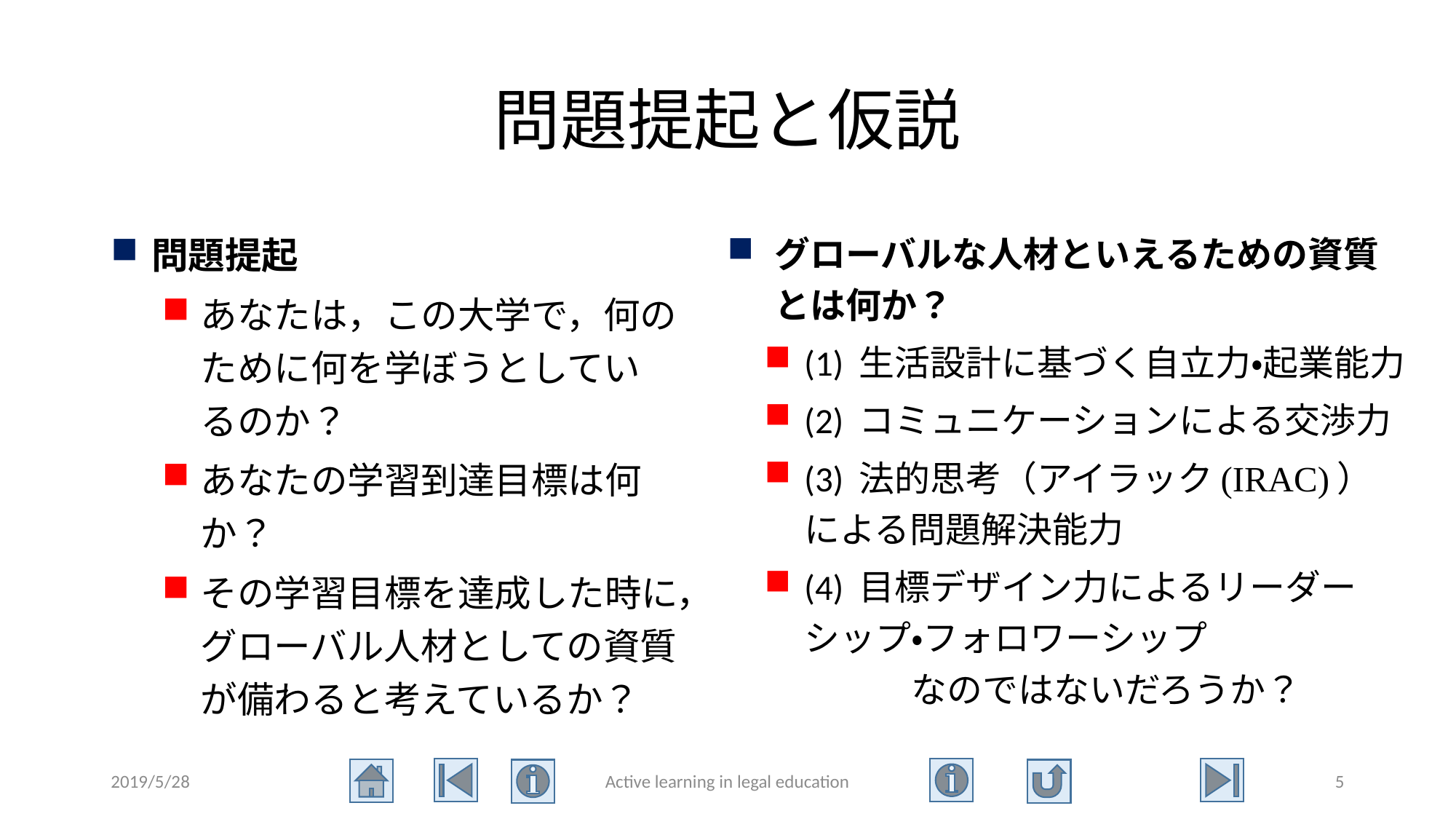

# 問題提起と仮説
問題提起
あなたは，この大学で，何のために何を学ぼうとしているのか？
あなたの学習到達目標は何か？
その学習目標を達成した時に，グローバル人材としての資質が備わると考えているか？
グローバルな人材といえるための資質とは何か？
(1) 生活設計に基づく自立力・起業能力
(2) コミュニケーションによる交渉力
(3) 法的思考（アイラック(IRAC)）による問題解決能力
(4) 目標デザイン力によるリーダーシップ・フォロワーシップ
　　　なのではないだろうか？
2019/5/28
Active learning in legal education
5